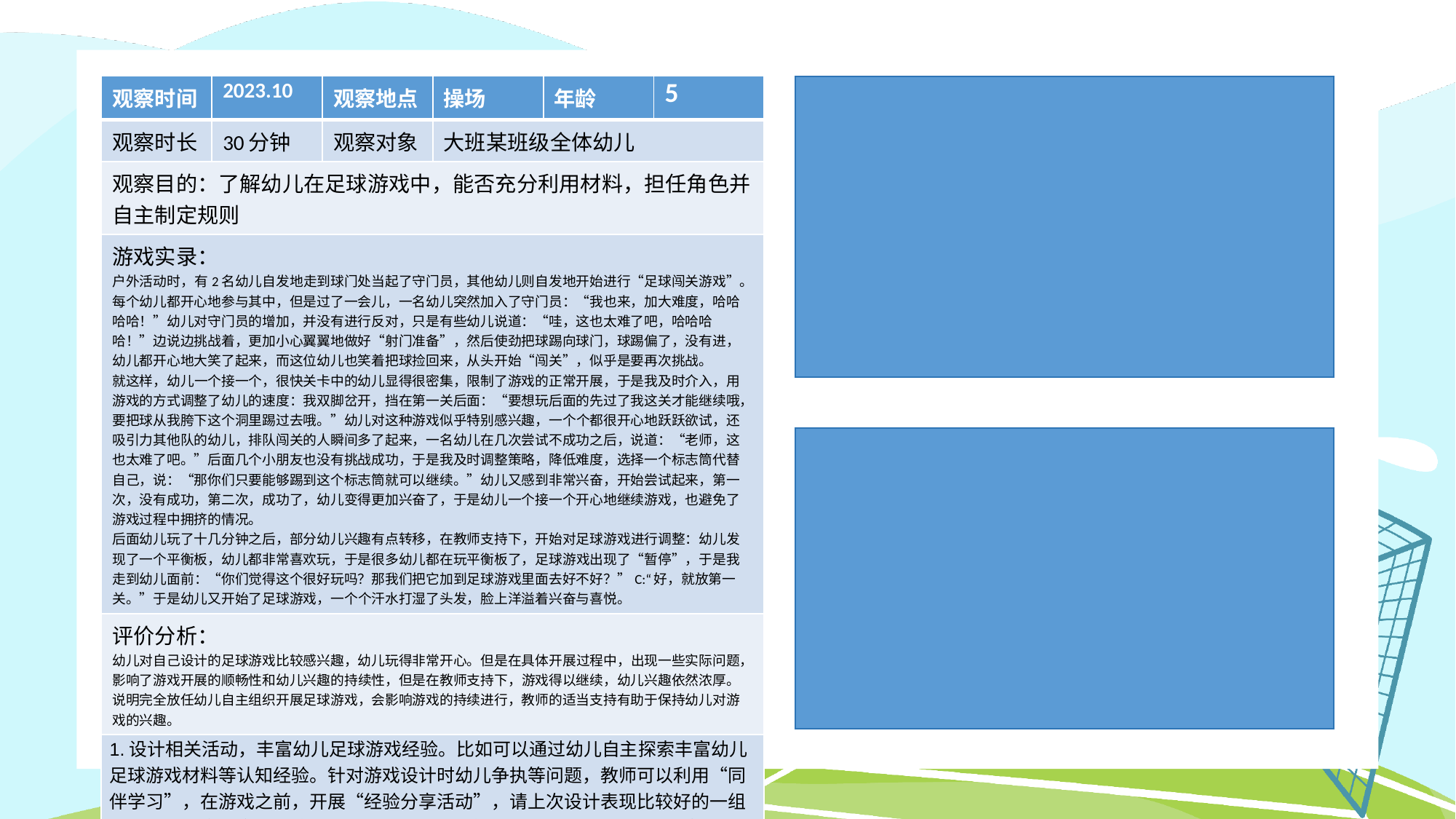

| 观察时间 | 2023.10 | 观察地点 | 操场 | 年龄 | 5 |
| --- | --- | --- | --- | --- | --- |
| 观察时长 | 30分钟 | 观察对象 | 大班某班级全体幼儿 |  |  |
| 观察目的：了解幼儿在足球游戏中，能否充分利用材料，担任角色并自主制定规则 |  |  |  |  |  |
| 游戏实录： 户外活动时，有2名幼儿自发地走到球门处当起了守门员，其他幼儿则自发地开始进行“足球闯关游戏”。每个幼儿都开心地参与其中，但是过了一会儿，一名幼儿突然加入了守门员：“我也来，加大难度，哈哈哈哈！”幼儿对守门员的增加，并没有进行反对，只是有些幼儿说道：“哇，这也太难了吧，哈哈哈哈！”边说边挑战着，更加小心翼翼地做好“射门准备”，然后使劲把球踢向球门，球踢偏了，没有进，幼儿都开心地大笑了起来，而这位幼儿也笑着把球捡回来，从头开始“闯关”，似乎是要再次挑战。 就这样，幼儿一个接一个，很快关卡中的幼儿显得很密集，限制了游戏的正常开展，于是我及时介入，用游戏的方式调整了幼儿的速度：我双脚岔开，挡在第一关后面：“要想玩后面的先过了我这关才能继续哦，要把球从我胯下这个洞里踢过去哦。”幼儿对这种游戏似乎特别感兴趣，一个个都很开心地跃跃欲试，还吸引力其他队的幼儿，排队闯关的人瞬间多了起来，一名幼儿在几次尝试不成功之后，说道：“老师，这也太难了吧。”后面几个小朋友也没有挑战成功，于是我及时调整策略，降低难度，选择一个标志筒代替自己，说：“那你们只要能够踢到这个标志筒就可以继续。”幼儿又感到非常兴奋，开始尝试起来，第一次，没有成功，第二次，成功了，幼儿变得更加兴奋了，于是幼儿一个接一个开心地继续游戏，也避免了游戏过程中拥挤的情况。 后面幼儿玩了十几分钟之后，部分幼儿兴趣有点转移，在教师支持下，开始对足球游戏进行调整：幼儿发现了一个平衡板，幼儿都非常喜欢玩，于是很多幼儿都在玩平衡板了，足球游戏出现了“暂停”，于是我走到幼儿面前：“你们觉得这个很好玩吗？那我们把它加到足球游戏里面去好不好？”C:“好，就放第一关。”于是幼儿又开始了足球游戏，一个个汗水打湿了头发，脸上洋溢着兴奋与喜悦。 |  |  |  |  |  |
| 评价分析： 幼儿对自己设计的足球游戏比较感兴趣，幼儿玩得非常开心。但是在具体开展过程中，出现一些实际问题，影响了游戏开展的顺畅性和幼儿兴趣的持续性，但是在教师支持下，游戏得以继续，幼儿兴趣依然浓厚。说明完全放任幼儿自主组织开展足球游戏，会影响游戏的持续进行，教师的适当支持有助于保持幼儿对游戏的兴趣。 |  |  |  |  |  |
| 1.设计相关活动，丰富幼儿足球游戏经验。比如可以通过幼儿自主探索丰富幼儿足球游戏材料等认知经验。针对游戏设计时幼儿争执等问题，教师可以利用“同伴学习”，在游戏之前，开展“经验分享活动”，请上次设计表现比较好的一组幼儿来和大家分享自己的办法。 2.提供必要的教师支持。比如引导幼儿学会表达沟通，加强合作能力；游戏开展中引导幼儿制定规则；游戏中遇到问题时，引导幼儿一起商讨、共同思考解决办法。 |  |  |  |  |  |